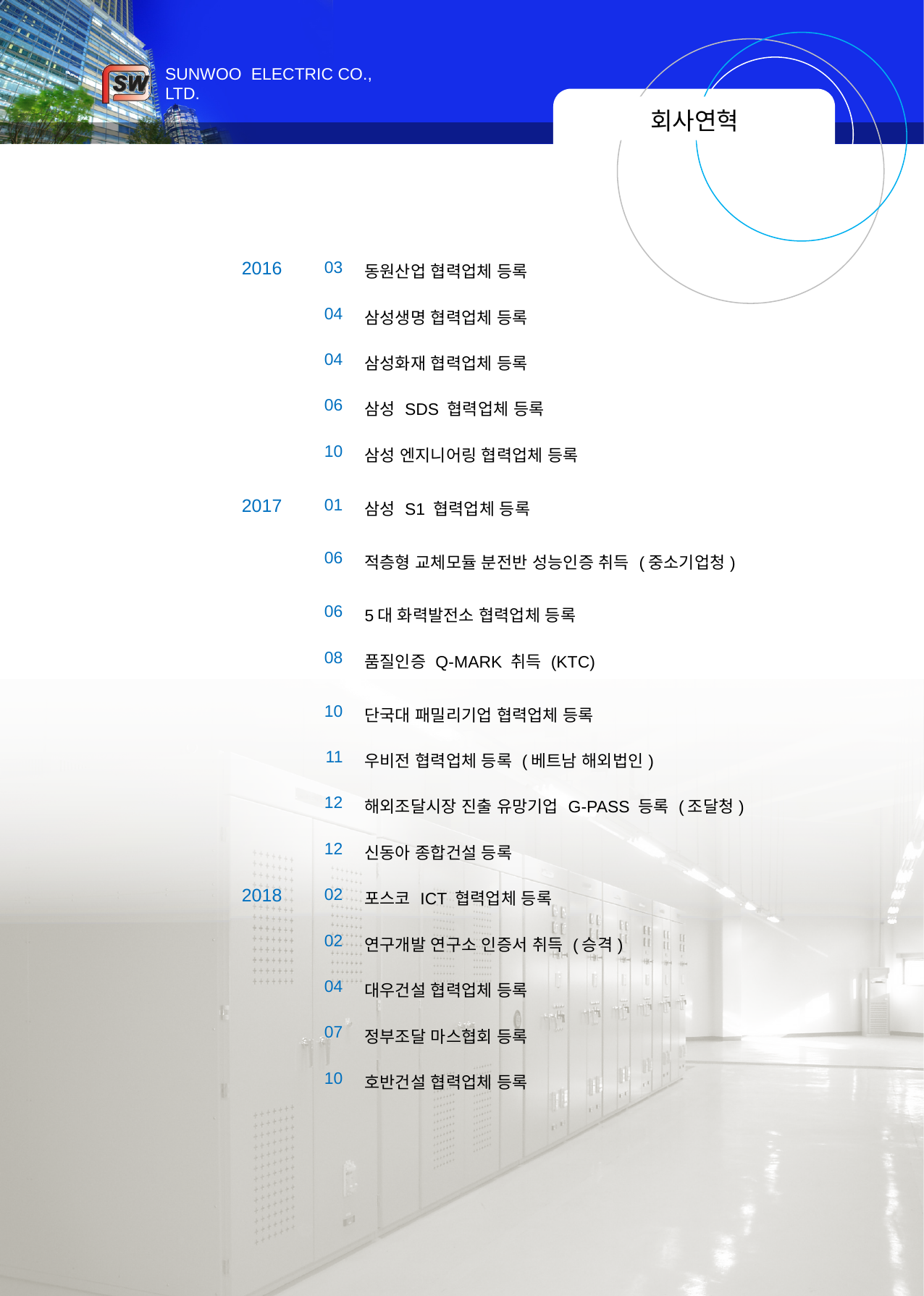

# 회사연혁
| 2016 | 03 | 동원산업 협력업체 등록 |
| --- | --- | --- |
|  | 04 | 삼성생명 협력업체 등록 |
|  | 04 | 삼성화재 협력업체 등록 |
|  | 06 | 삼성 SDS 협력업체 등록 |
|  | 10 | 삼성 엔지니어링 협력업체 등록 |
| 2017 | 01 | 삼성 S1 협력업체 등록 |
|  | 06 | 적층형 교체모듈 분전반 성능인증 취득 (중소기업청) |
|  | 06 | 5대 화력발전소 협력업체 등록 |
|  | 08 | 품질인증 Q-MARK 취득 (KTC) |
|  | 10 | 단국대 패밀리기업 협력업체 등록 |
|  | 11 | 우비전 협력업체 등록 (베트남 해외법인) |
|  | 12 | 해외조달시장 진출 유망기업 G-PASS 등록 (조달청) |
|  | 12 | 신동아 종합건설 등록 |
| 2018 | 02 | 포스코 ICT 협력업체 등록 |
|  | 02 | 연구개발 연구소 인증서 취득 (승격) |
|  | 04 | 대우건설 협력업체 등록 |
|  | 07 | 정부조달 마스협회 등록 |
|  | 10 | 호반건설 협력업체 등록 |
|  |  |  |
|  |  |  |
|  |  |  |